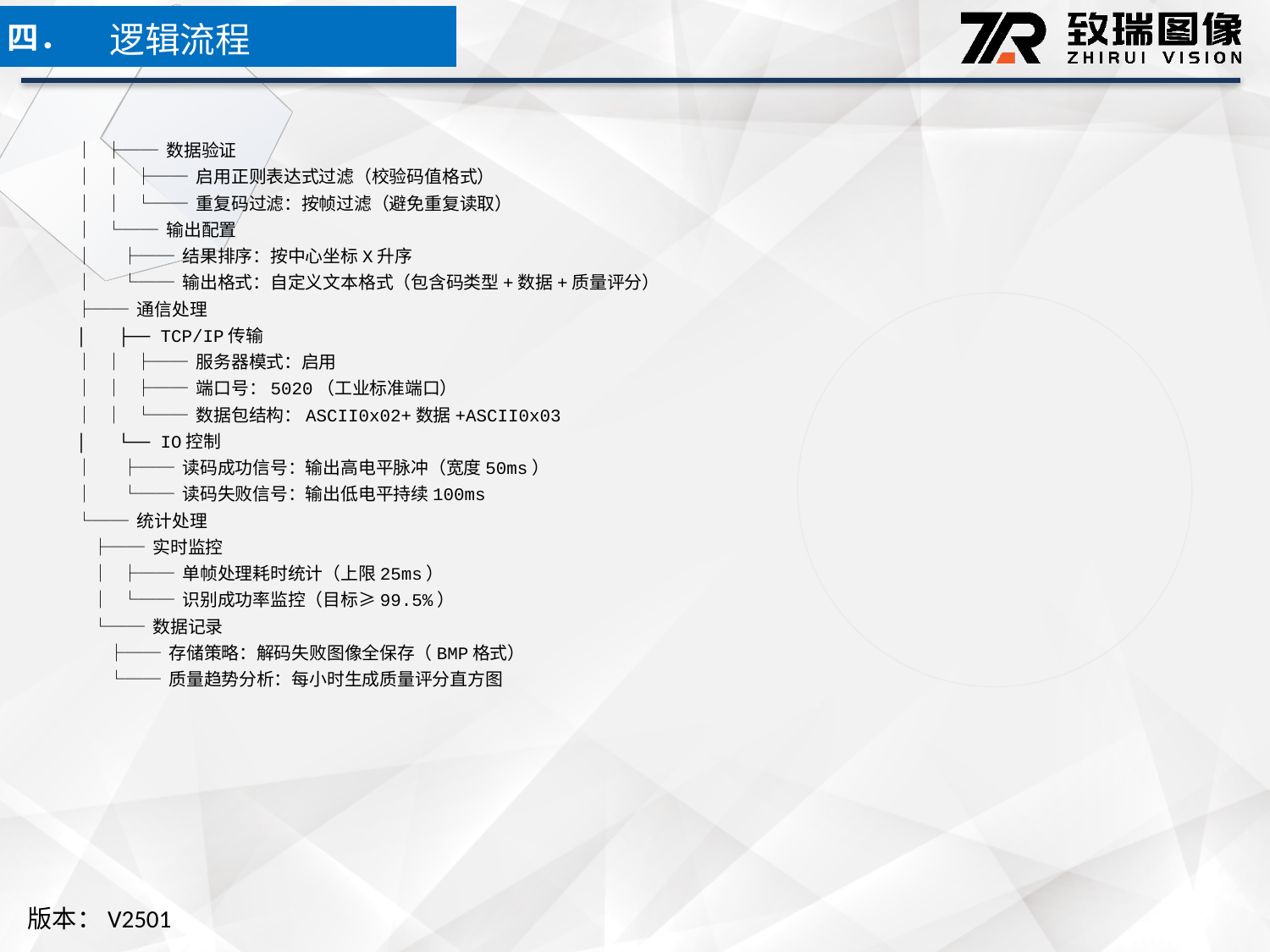

逻辑流程
四．

│   ├── 数据验证
│   │   ├── 启用正则表达式过滤（校验码值格式）
│   │   └── 重复码过滤：按帧过滤（避免重复读取）
│   └── 输出配置
│       ├── 结果排序：按中心坐标X升序
│       └── 输出格式：自定义文本格式（包含码类型+数据+质量评分）
├── 通信处理
│   ├── TCP/IP传输
│   │   ├── 服务器模式：启用
│   │   ├── 端口号：5020（工业标准端口）
│   │   └── 数据包结构：ASCII0x02+数据+ASCII0x03
│   └── IO控制
│       ├── 读码成功信号：输出高电平脉冲（宽度50ms）
│       └── 读码失败信号：输出低电平持续100ms
└── 统计处理
    ├── 实时监控
    │   ├── 单帧处理耗时统计（上限25ms）
    │   └── 识别成功率监控（目标≥99.5%）
    └── 数据记录
        ├── 存储策略：解码失败图像全保存（BMP格式）
        └── 质量趋势分析：每小时生成质量评分直方图